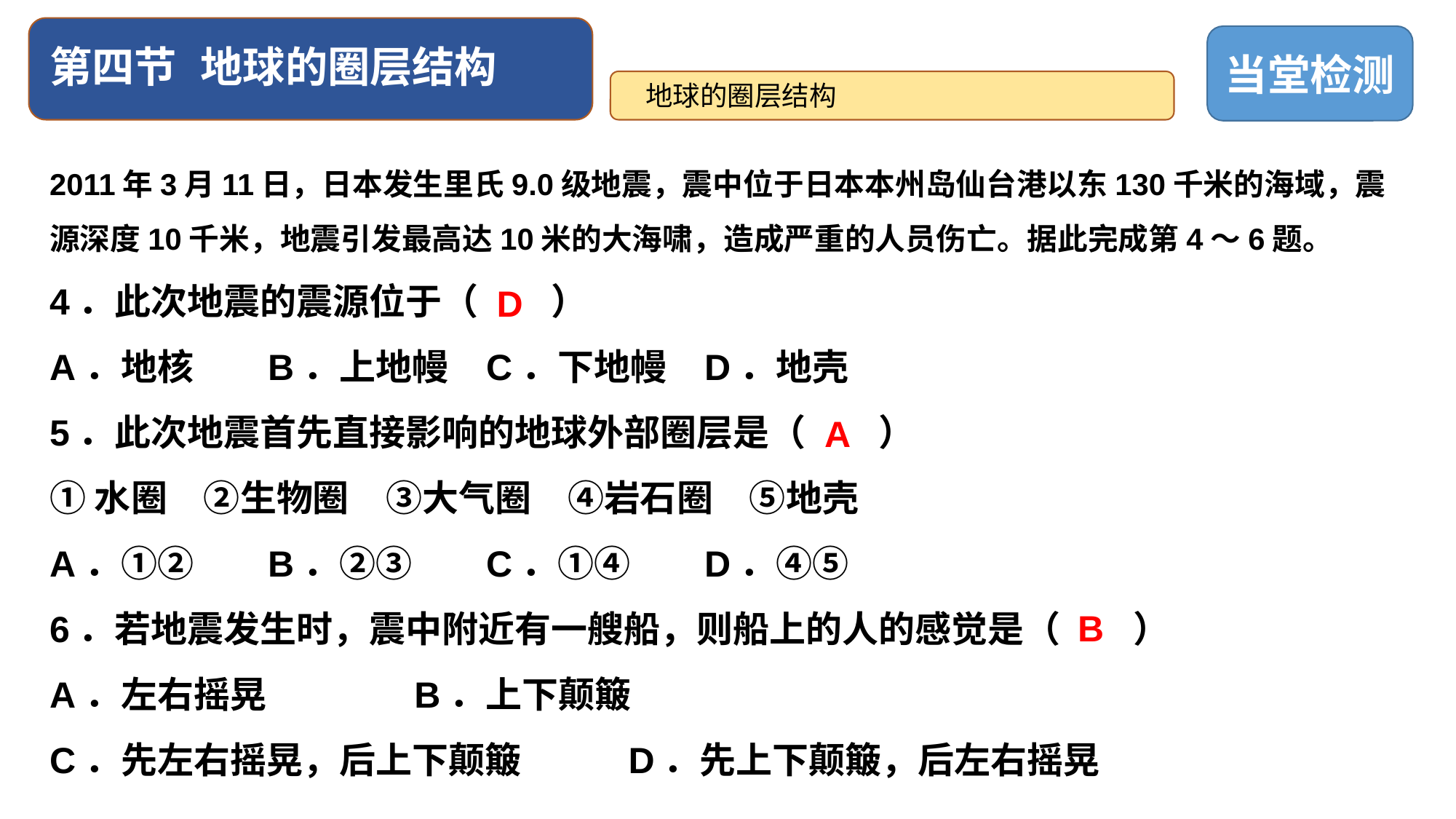

# 第四节  地球的圈层结构
当堂检测
地球的圈层结构
2011年3月11日，日本发生里氏9.0级地震，震中位于日本本州岛仙台港以东130千米的海域，震源深度10千米，地震引发最高达10米的大海啸，造成严重的人员伤亡。据此完成第4～6题。
4．此次地震的震源位于（　　）
A．地核  	B．上地幔	C．下地幔  	D．地壳
5．此次地震首先直接影响的地球外部圈层是（　　）
①水圈　②生物圈　③大气圈　④岩石圈　⑤地壳
A．①②  	B．②③  	C．①④  	D．④⑤
6．若地震发生时，震中附近有一艘船，则船上的人的感觉是（　　）
A．左右摇晃                 B．上下颠簸
C．先左右摇晃，后上下颠簸	   D．先上下颠簸，后左右摇晃
D
A
B